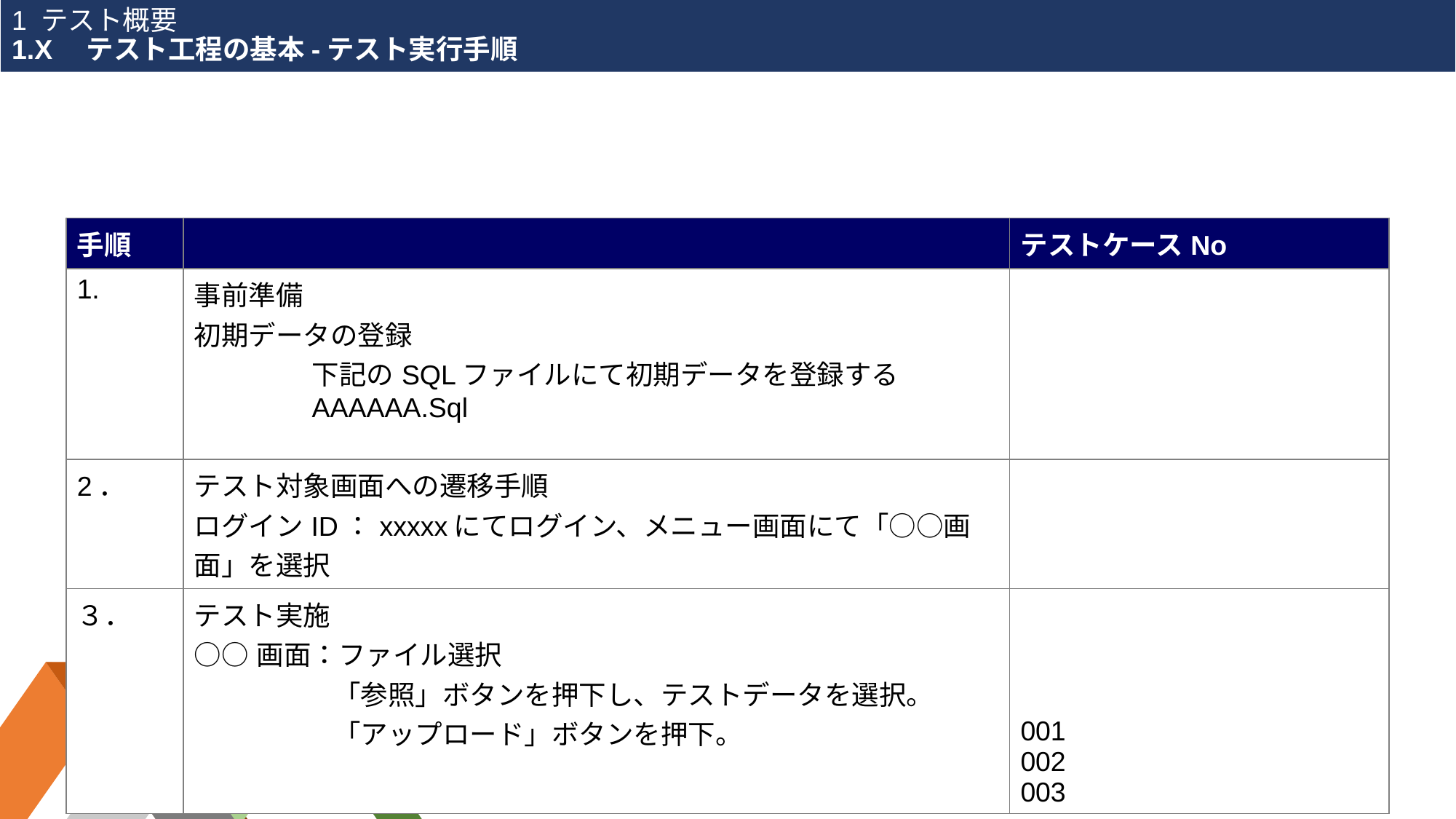

# 1 テスト概要 1.X　テスト工程の基本-テスト実行手順

| 手順 |  | テストケースNo |
| --- | --- | --- |
| 1. | 事前準備 初期データの登録 下記のSQLファイルにて初期データを登録する AAAAAA.Sql |  |
| 2． | テスト対象画面への遷移手順 ログインID：xxxxxにてログイン、メニュー画面にて「○○画面」を選択 |  |
| ３． | テスト実施 ○○画面：ファイル選択 「参照」ボタンを押下し、テストデータを選択。 「アップロード」ボタンを押下。 | 001 002 003 |